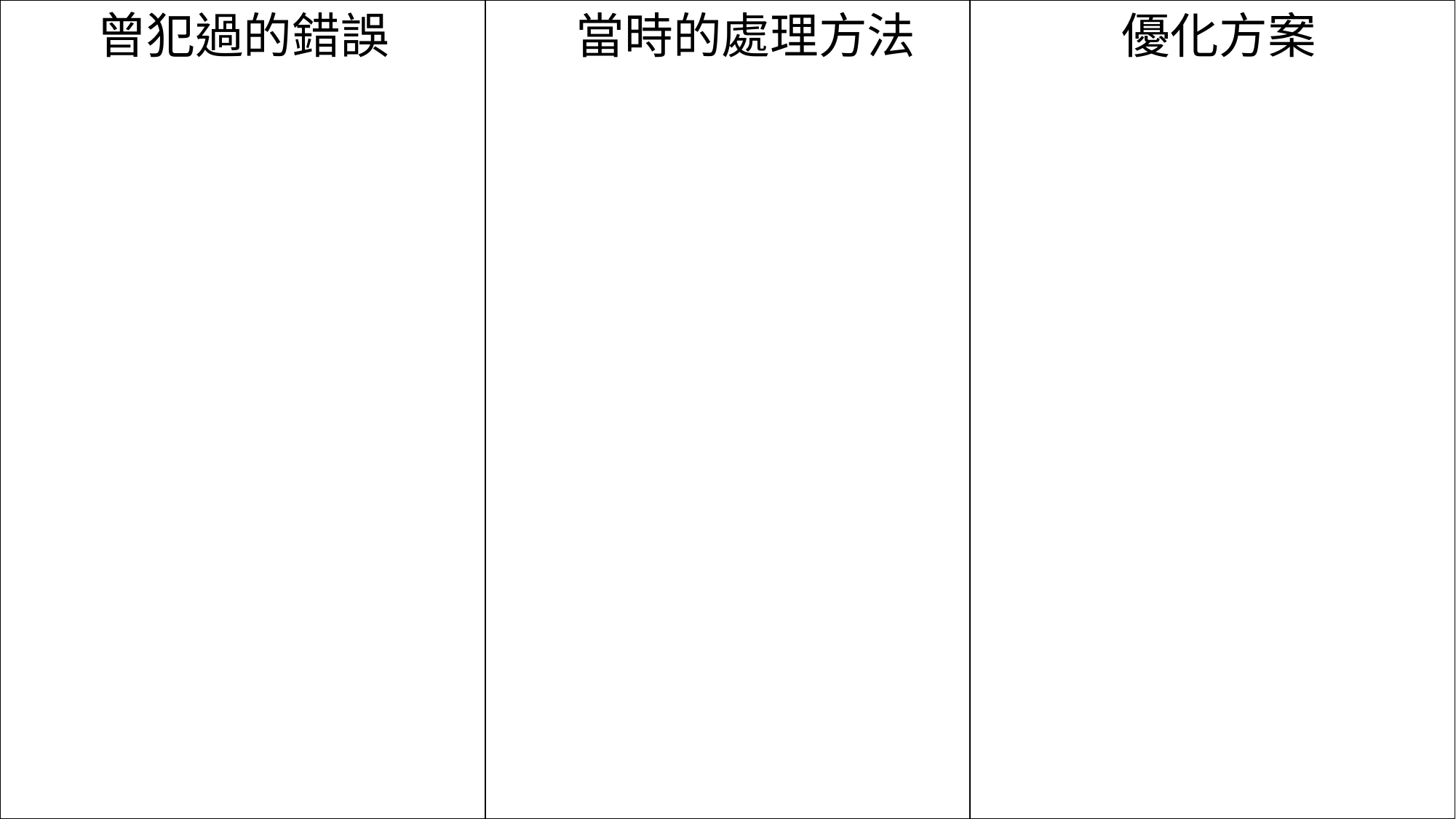

|  |  |  |
| --- | --- | --- |
曾犯過的錯誤
當時的處理方法
優化方案